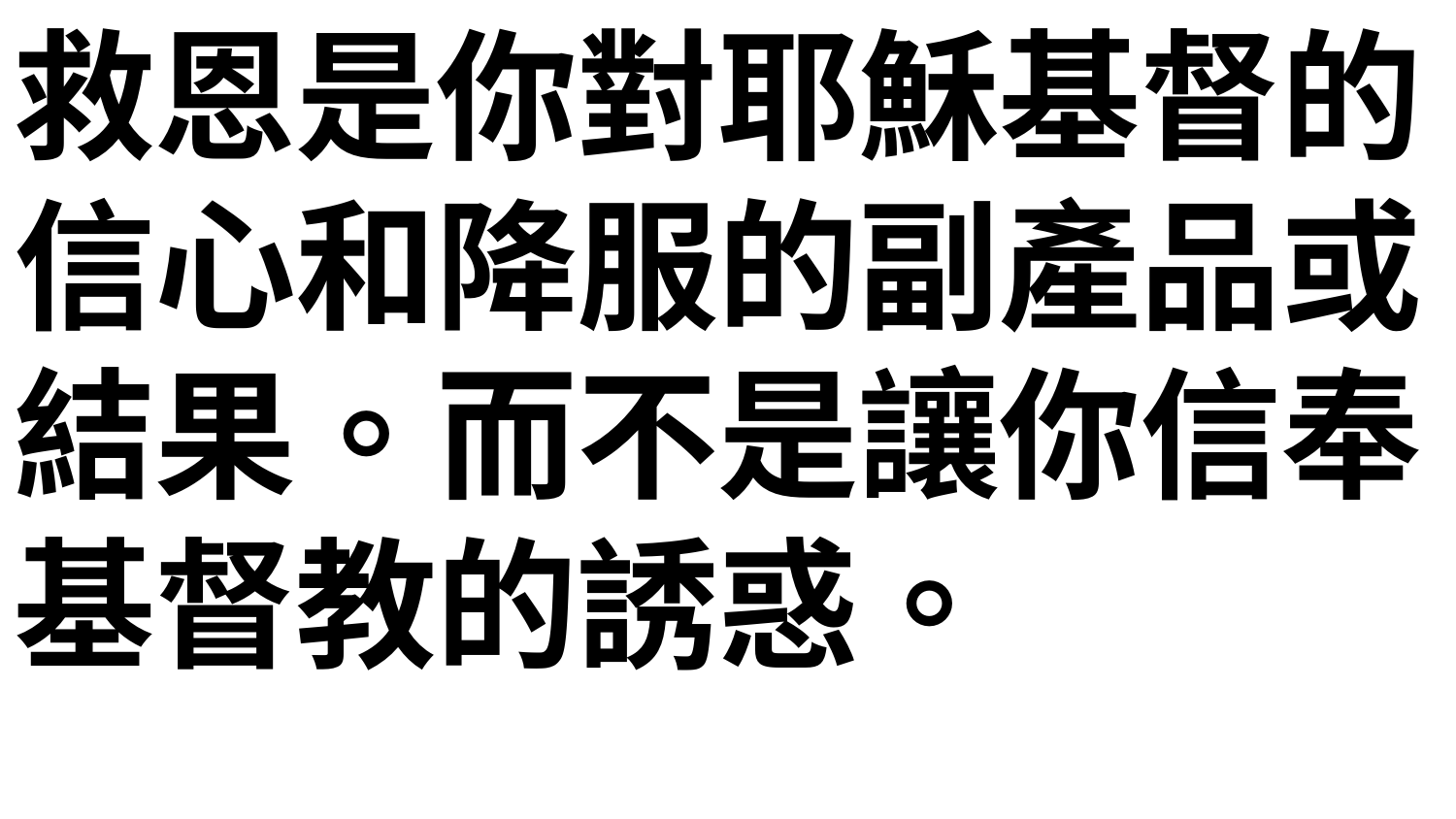

救恩是你對耶穌基督的信心和降服的副產品或結果。而不是讓你信奉基督教的誘惑。